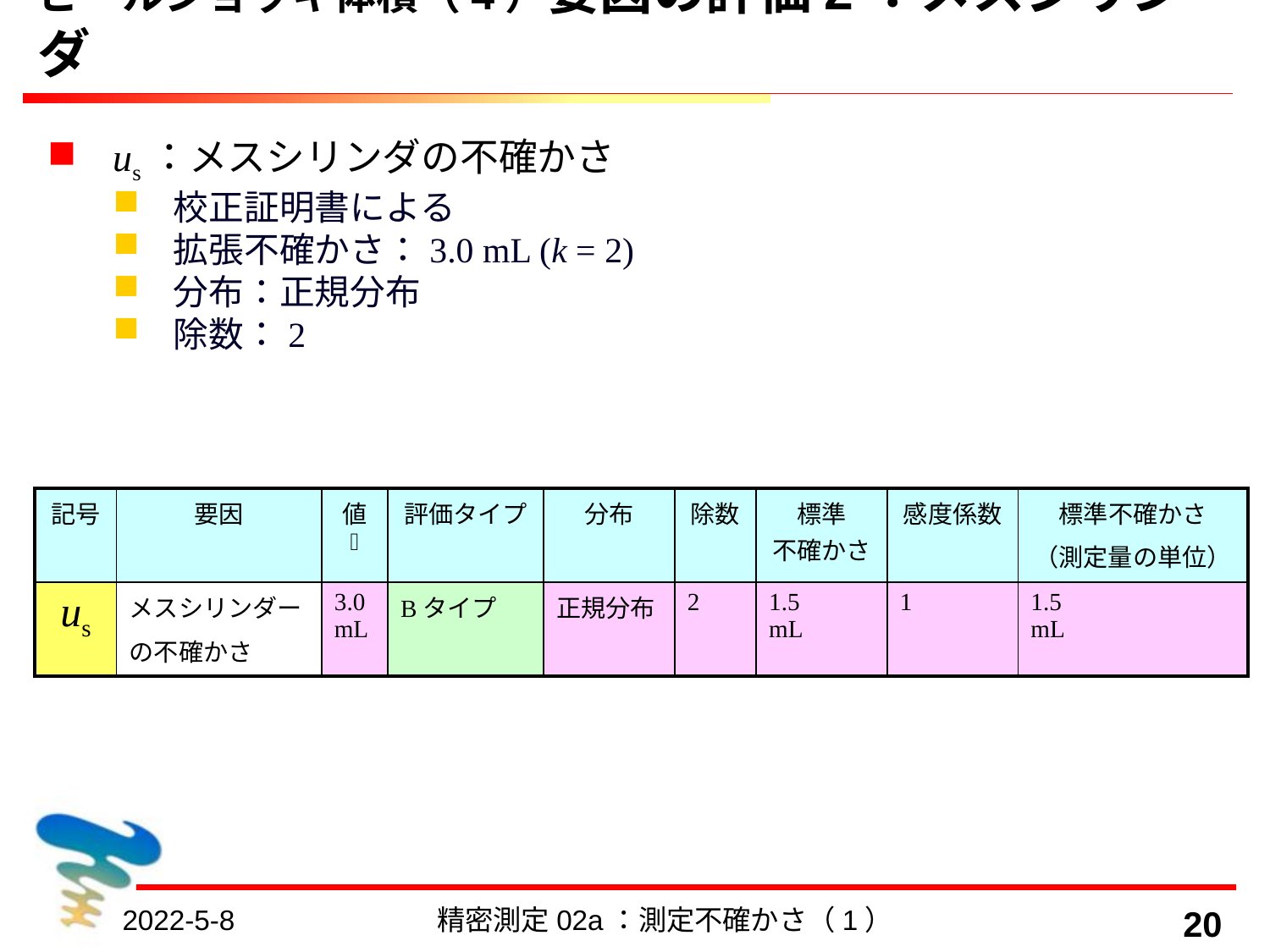

# ビールジョッキ体積（4）要因の評価2：メスシリンダ
us：メスシリンダの不確かさ
校正証明書による
拡張不確かさ：3.0 mL (k = 2)
分布：正規分布
除数：2

| 記号 | 要因 | 値 ± | 評価タイプ | 分布 | 除数 | 標準 不確かさ | 感度係数 | 標準不確かさ （測定量の単位） |
| --- | --- | --- | --- | --- | --- | --- | --- | --- |
| us | メスシリンダー の不確かさ | 3.0 mL | Bタイプ | 正規分布 | 2 | 1.5 mL | 1 | 1.5 mL |
2022-5-8
精密測定02a：測定不確かさ（1）
20